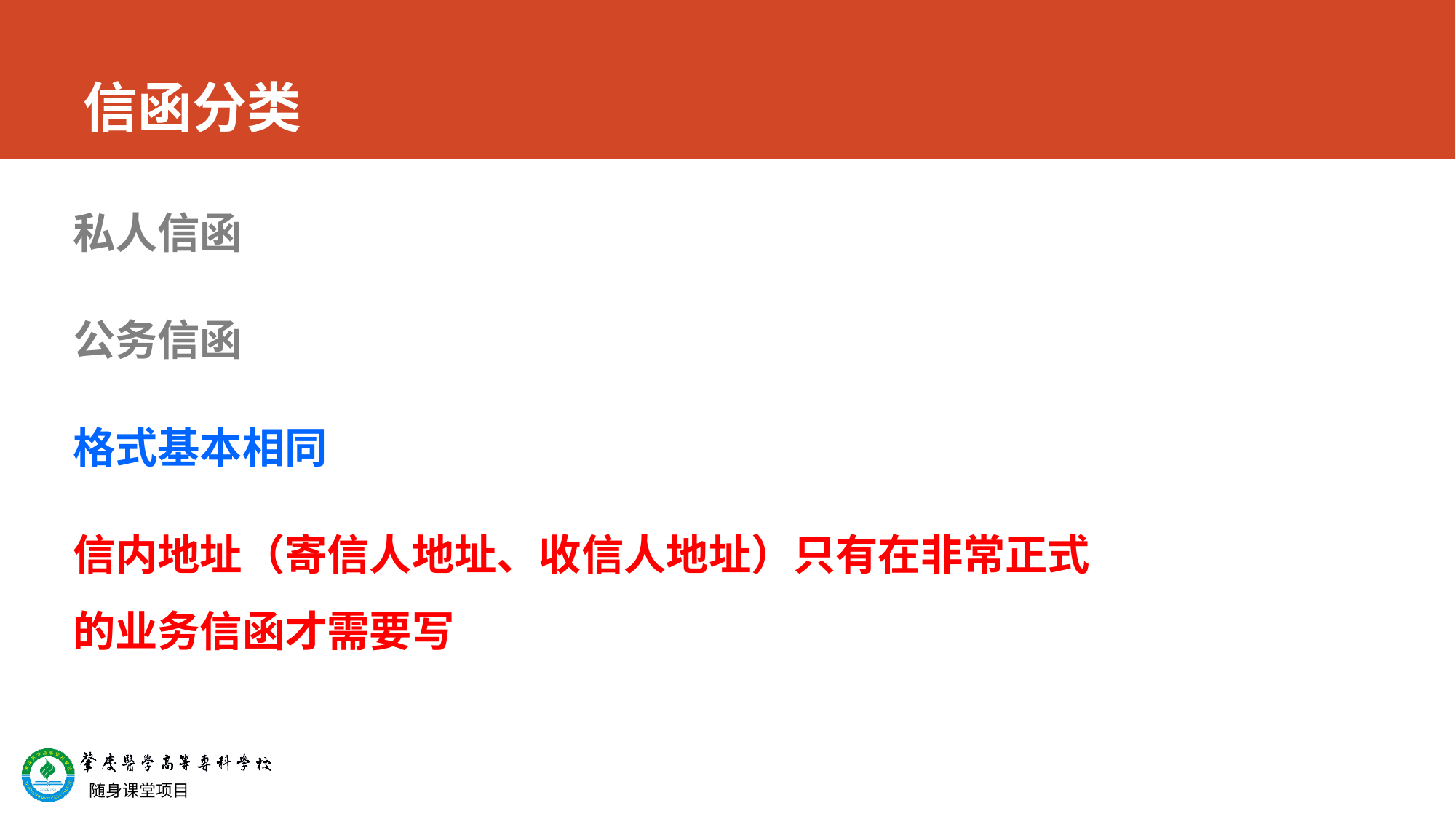

# 信函分类
私人信函
公务信函
格式基本相同
信内地址（寄信人地址、收信人地址）只有在非常正式的业务信函才需要写